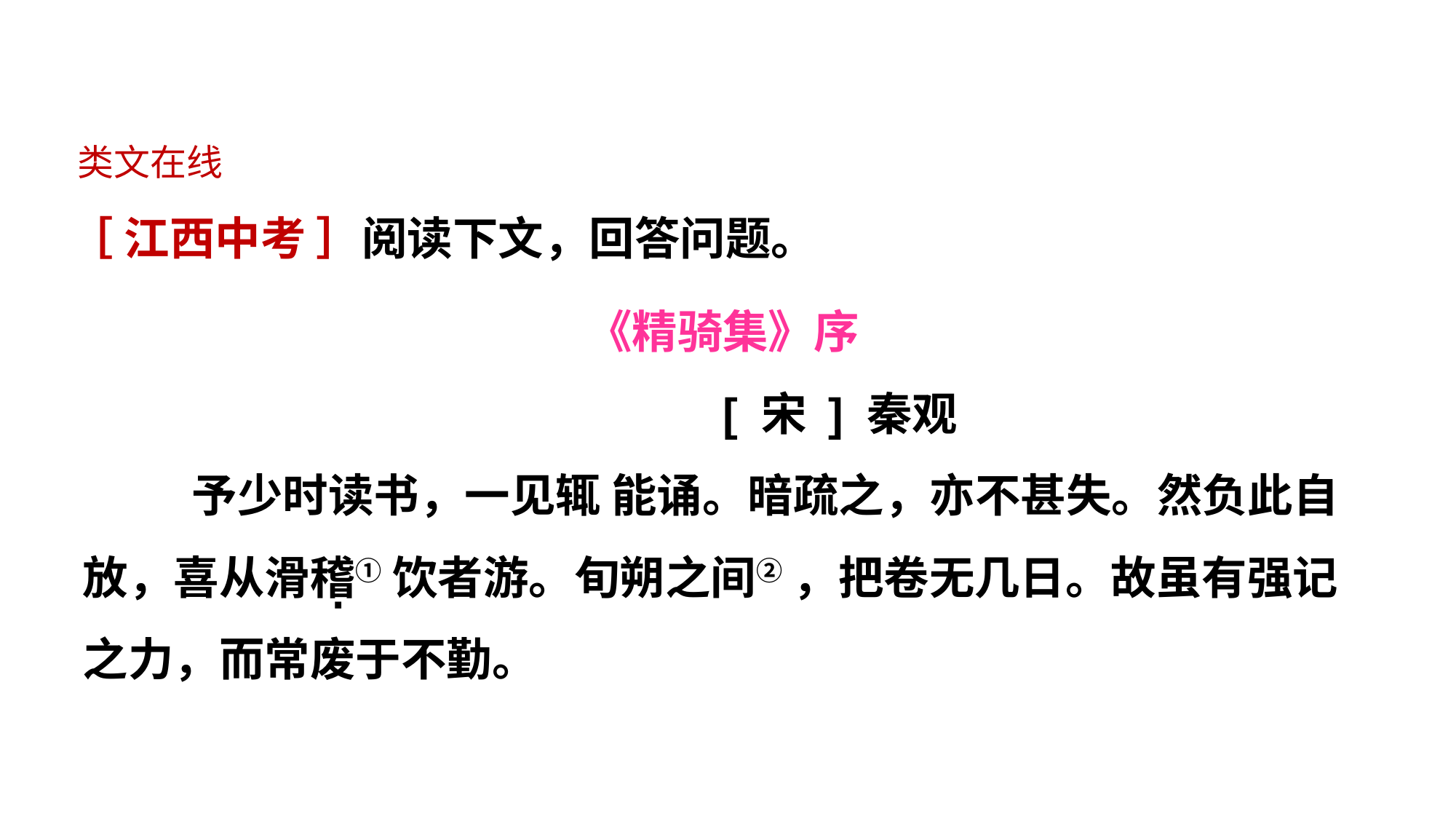

类文在线
［ 江西中考 ］阅读下文，回答问题。
《精骑集》序
                                                   [ 宋 ] 秦观
	予少时读书，一见辄 能诵。暗疏之，亦不甚失。然负此自放，喜从滑稽① 饮者游。旬朔之间② ，把卷无几日。故虽有强记之力，而常废于不勤。
·